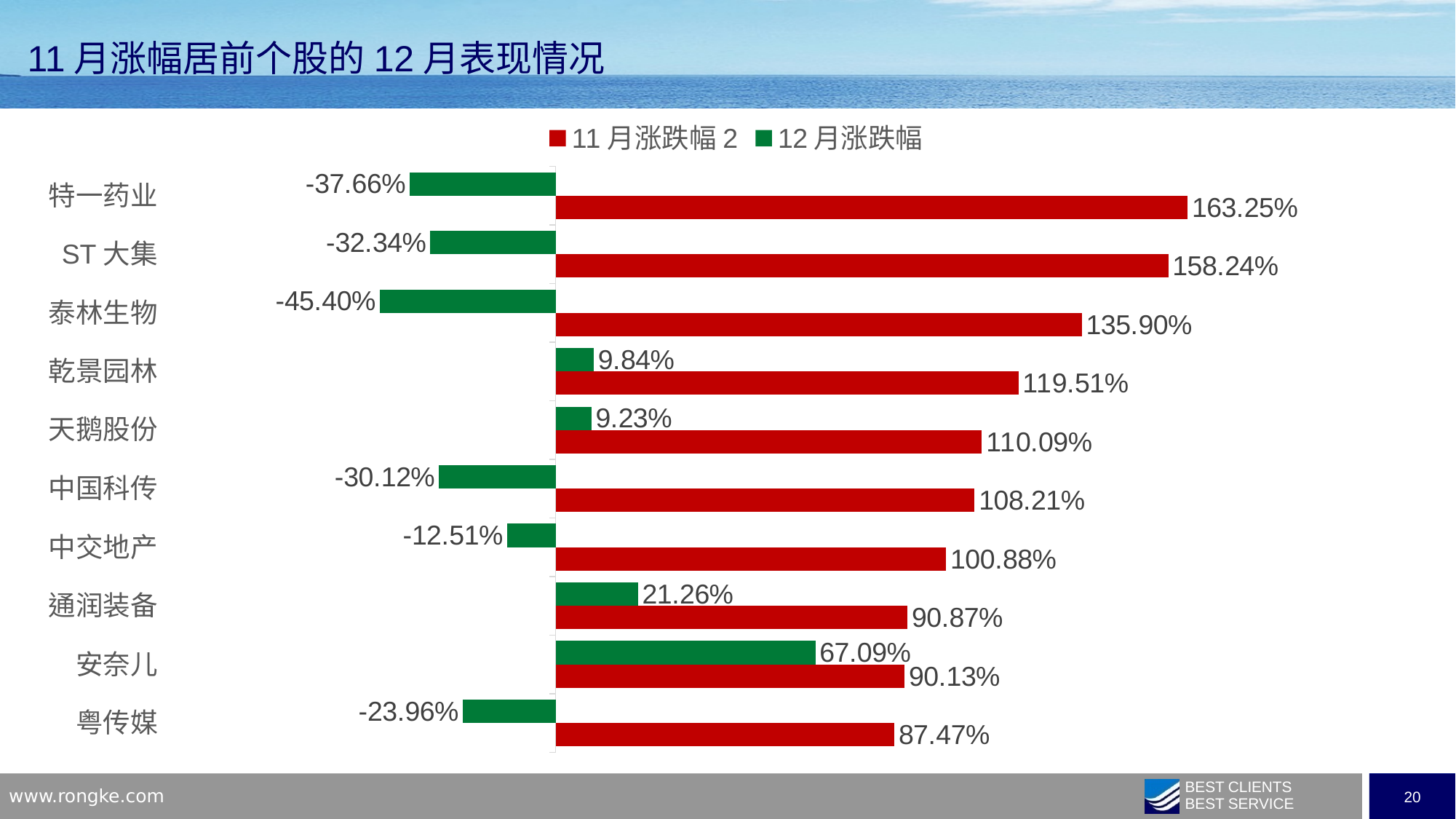

11月涨幅居前个股的12月表现情况

### Chart

| Category | 12月涨跌幅 | 11月涨跌幅2 |
|---|---|---|
| 特一药业 | -0.37655500000000003 | 1.63246 |
| ST大集 | -0.323404 | 1.582418 |
| 泰林生物 | -0.45399 | 1.359024 |
| 乾景园林 | 0.098413 | 1.195122 |
| 天鹅股份 | 0.09229599999999999 | 1.10086 |
| 中国科传 | -0.301228 | 1.0820999999999998 |
| 中交地产 | -0.125061 | 1.008832 |
| 通润装备 | 0.21264 | 0.908681 |
| 安奈儿 | 0.670886 | 0.901324 |
| 粤传媒 | -0.23955400000000002 | 0.874674 |